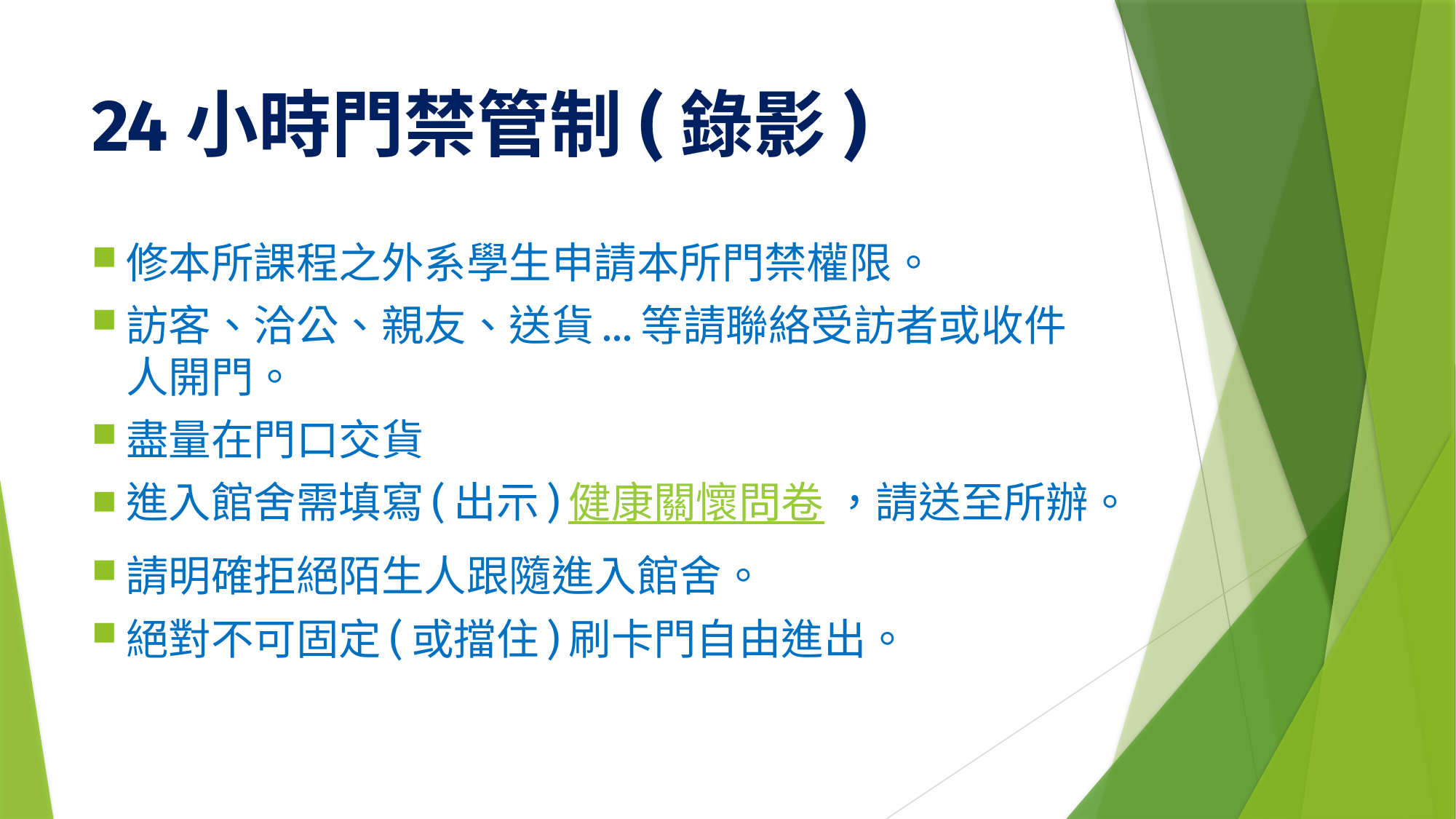

# 24小時門禁管制(錄影)
修本所課程之外系學生申請本所門禁權限。
訪客、洽公、親友、送貨...等請聯絡受訪者或收件人開門。
盡量在門口交貨
進入館舍需填寫(出示)健康關懷問卷 ，請送至所辦。
請明確拒絕陌生人跟隨進入館舍。
絕對不可固定(或擋住)刷卡門自由進出。